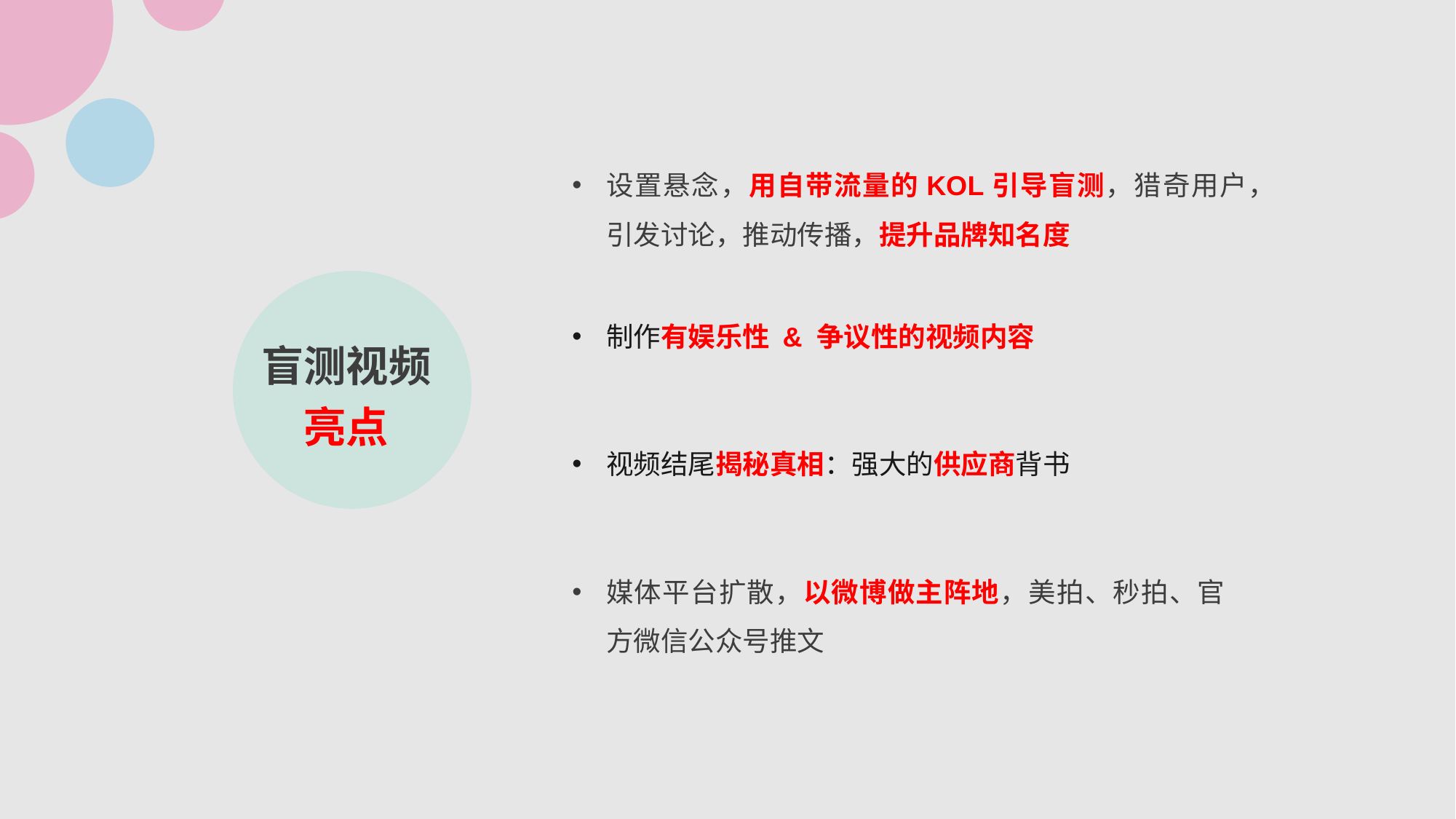

设置悬念，用自带流量的KOL引导盲测，猎奇用户，引发讨论，推动传播，提升品牌知名度

制作有娱乐性 & 争议性的视频内容
盲测视频
亮点
视频结尾揭秘真相：强大的供应商背书
媒体平台扩散，以微博做主阵地，美拍、秒拍、官方微信公众号推文